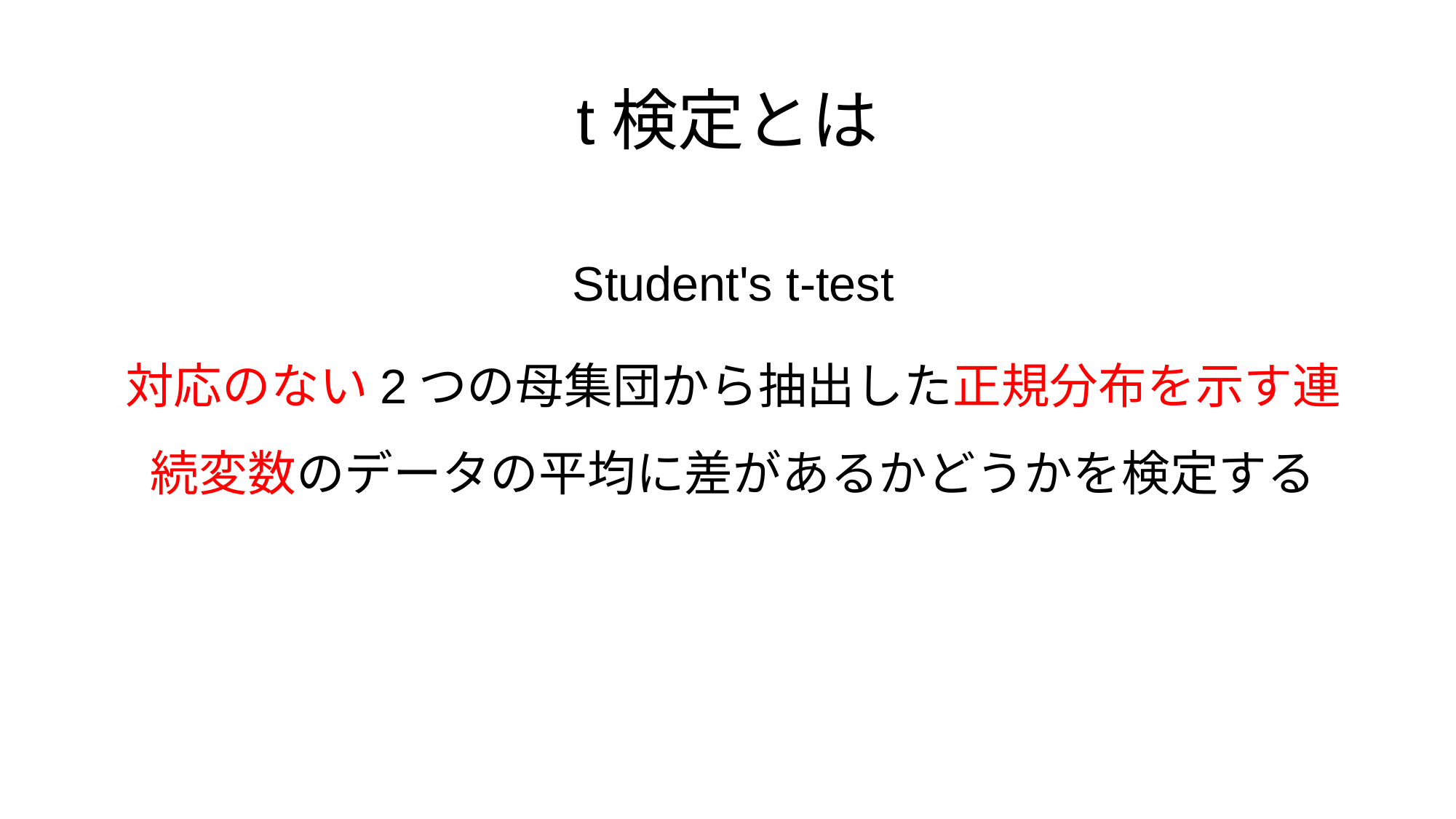

# t検定とは
Student's t-test
対応のない2つの母集団から抽出した正規分布を示す連続変数のデータの平均に差があるかどうかを検定する